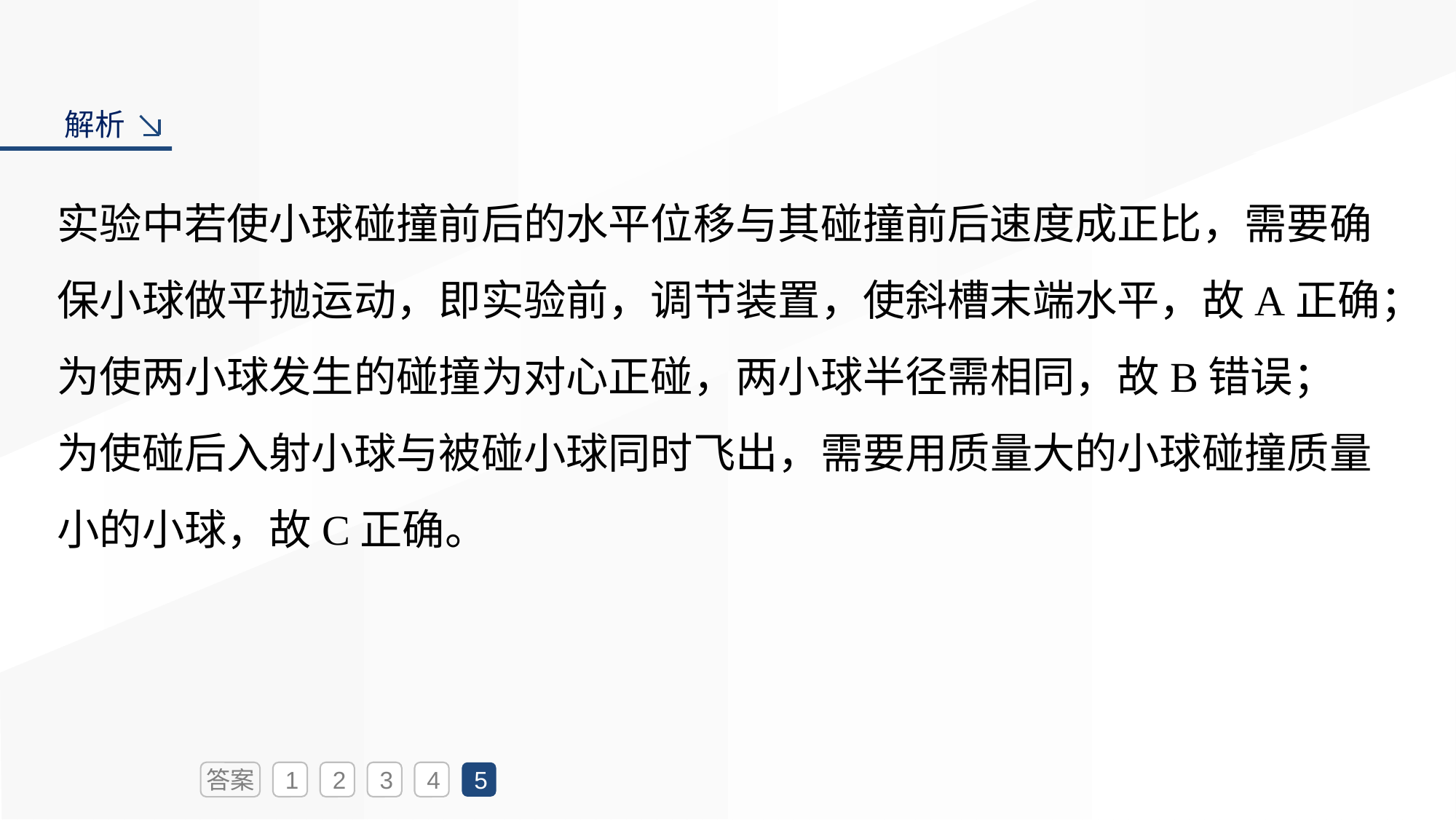

解析

实验中若使小球碰撞前后的水平位移与其碰撞前后速度成正比，需要确保小球做平抛运动，即实验前，调节装置，使斜槽末端水平，故A正确；
为使两小球发生的碰撞为对心正碰，两小球半径需相同，故B错误；
为使碰后入射小球与被碰小球同时飞出，需要用质量大的小球碰撞质量小的小球，故C正确。
答案
1
2
3
4
5